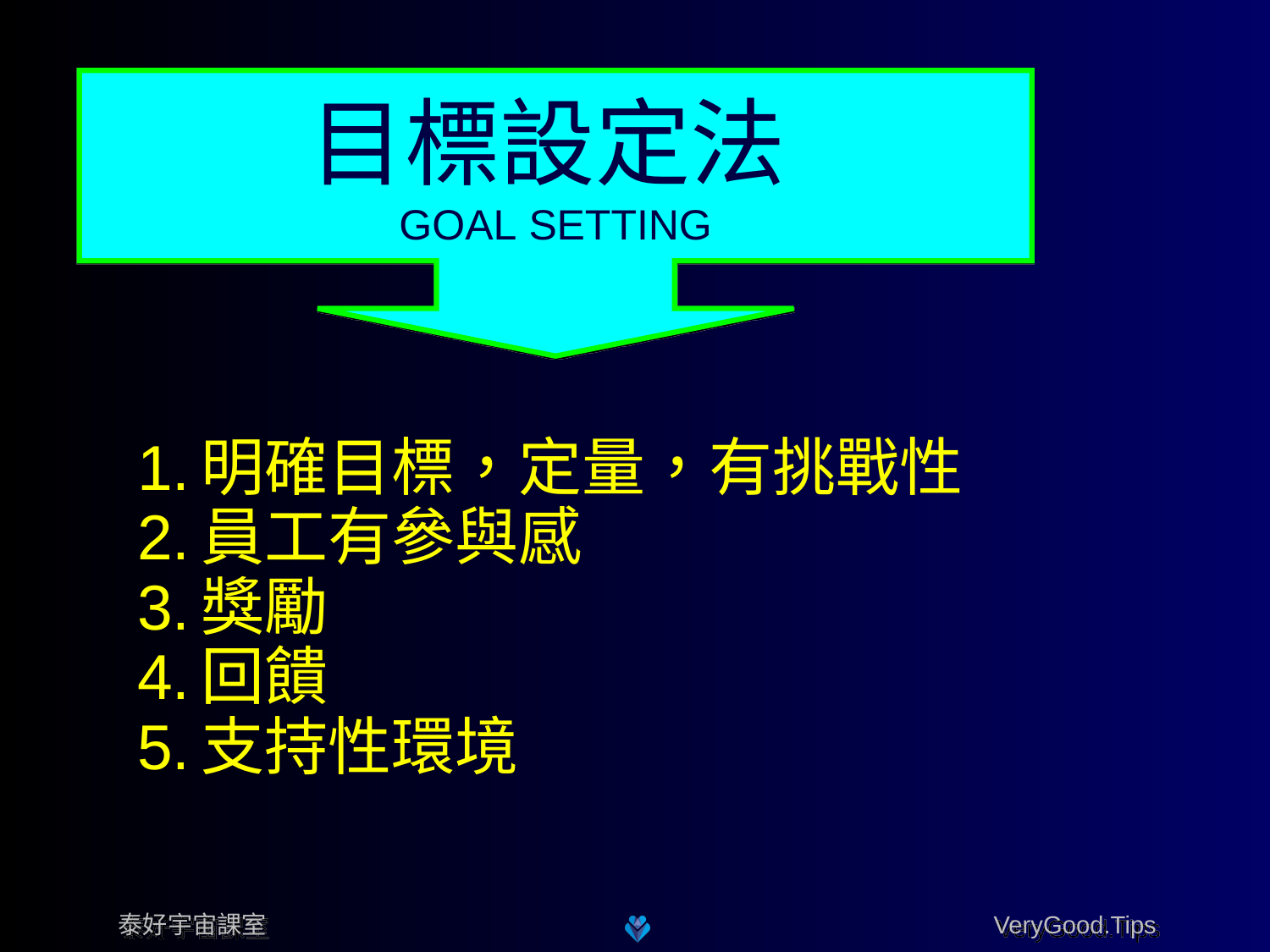

目標設定法
GOAL SETTING
目標設定法

明確目標，定量，有挑戰性
員工有參與感
獎勵
回饋
支持性環境